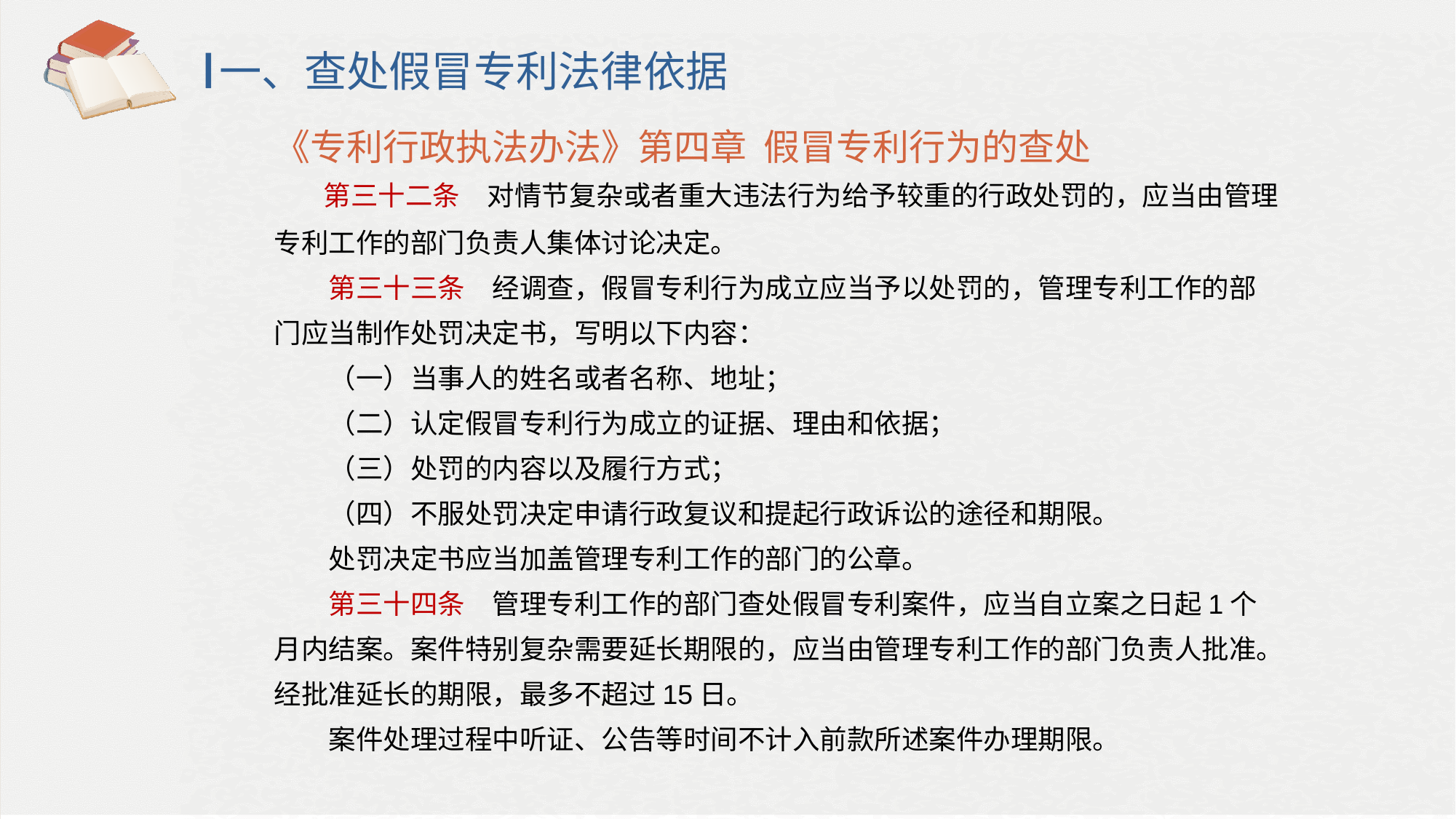

一、查处假冒专利法律依据
《专利行政执法办法》第四章  假冒专利行为的查处
     第三十二条　对情节复杂或者重大违法行为给予较重的行政处罚的，应当由管理专利工作的部门负责人集体讨论决定。
　　第三十三条　经调查，假冒专利行为成立应当予以处罚的，管理专利工作的部门应当制作处罚决定书，写明以下内容：
　　（一）当事人的姓名或者名称、地址；
　　（二）认定假冒专利行为成立的证据、理由和依据；
　　（三）处罚的内容以及履行方式；
　　（四）不服处罚决定申请行政复议和提起行政诉讼的途径和期限。
　　处罚决定书应当加盖管理专利工作的部门的公章。
　　第三十四条　管理专利工作的部门查处假冒专利案件，应当自立案之日起1个月内结案。案件特别复杂需要延长期限的，应当由管理专利工作的部门负责人批准。经批准延长的期限，最多不超过15日。
　　案件处理过程中听证、公告等时间不计入前款所述案件办理期限。